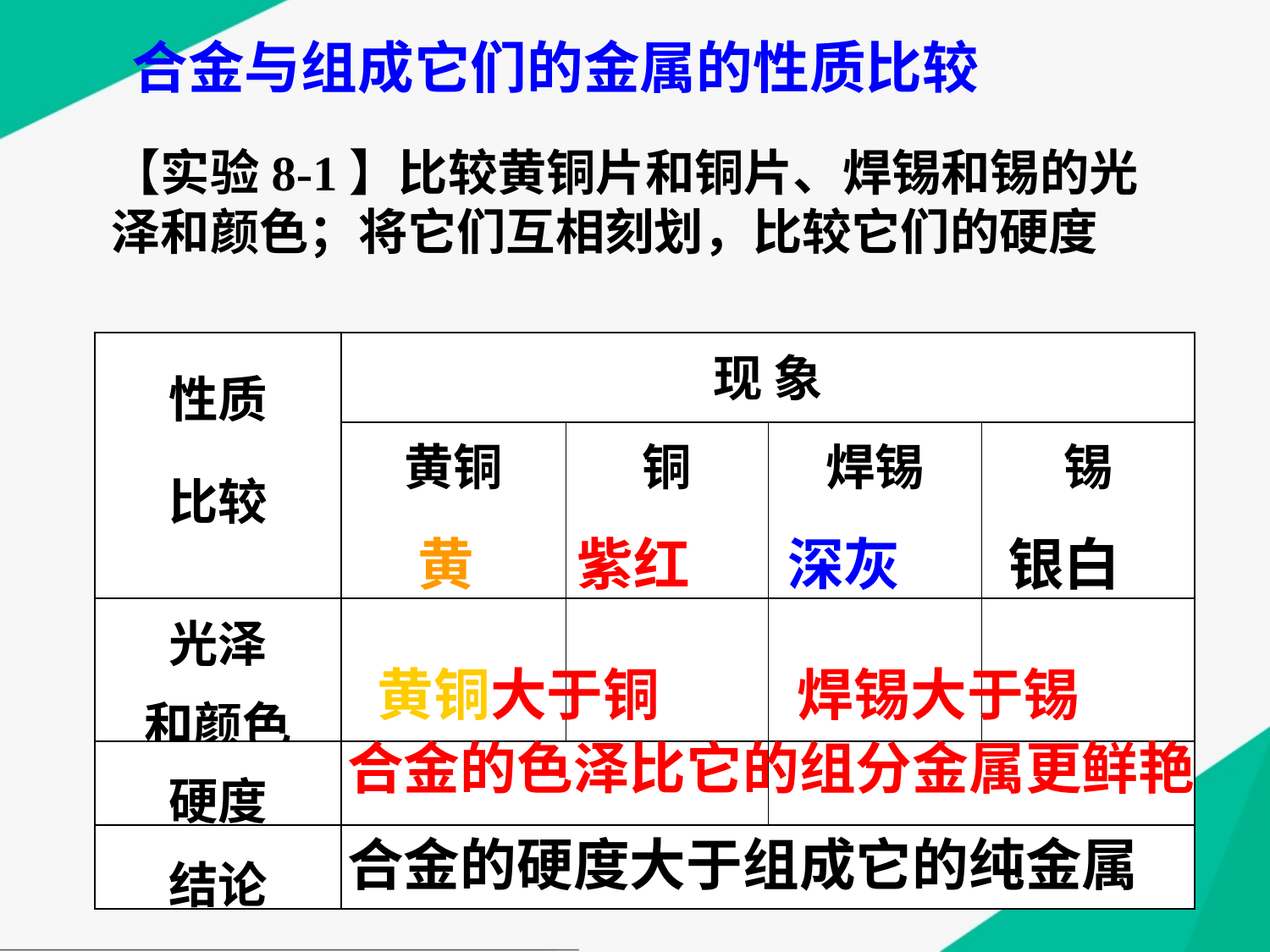

合金与组成它们的金属的性质比较
【实验8-1】比较黄铜片和铜片、焊锡和锡的光泽和颜色；将它们互相刻划，比较它们的硬度
| 性质 比较 | 现 象 |  |  |  |
| --- | --- | --- | --- | --- |
|  | 黄铜 | 铜 | 焊锡 | 锡 |
| 光泽 和颜色 |  |  |  |  |
| 硬度 |  |  |  |  |
| 结论 |  |  |  |  |
黄
紫红
深灰
银白
黄铜大于铜
焊锡大于锡
合金的色泽比它的组分金属更鲜艳
合金的硬度大于组成它的纯金属